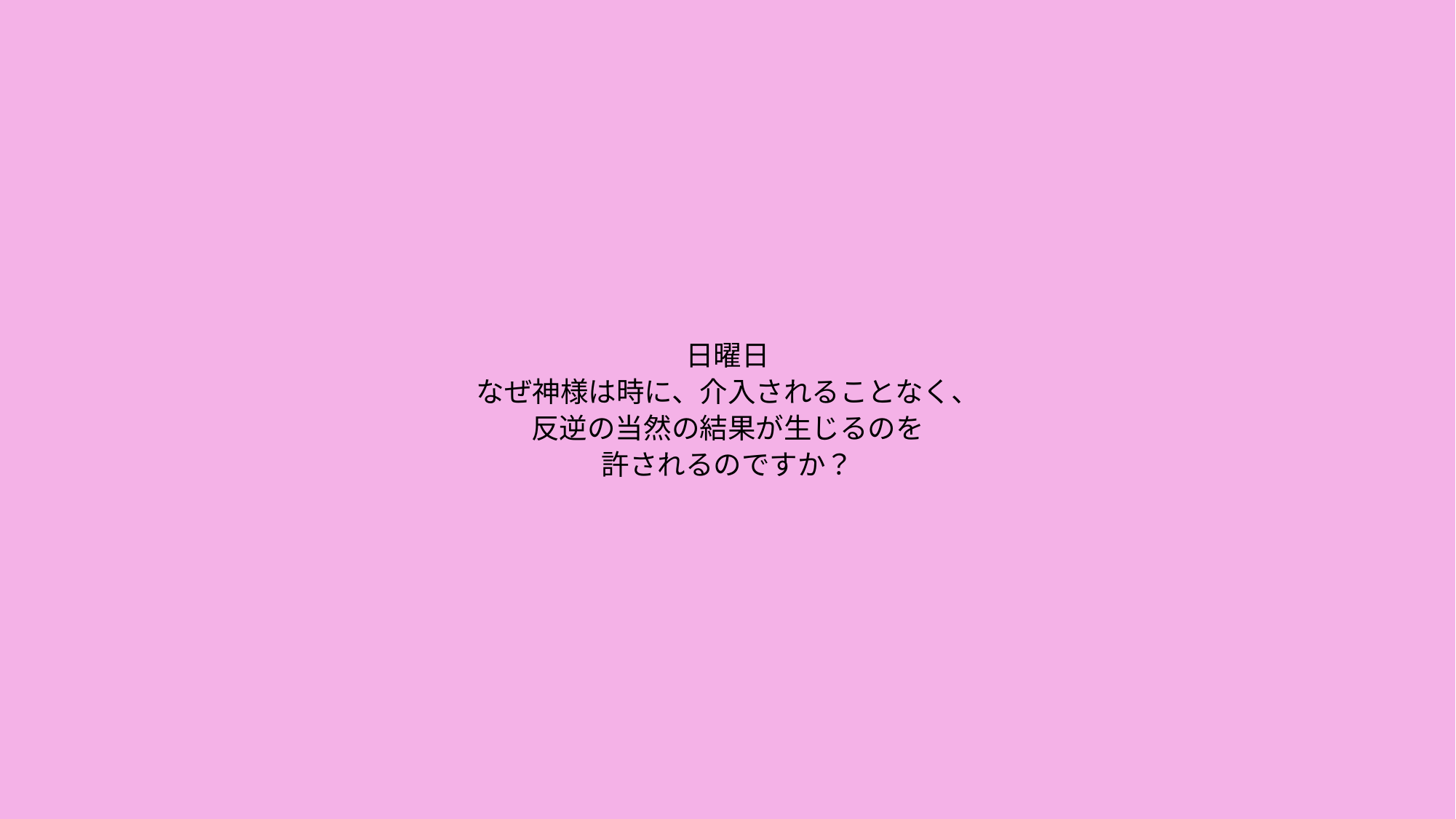

# 日曜日 なぜ神様は時に、介入されることなく、 反逆の当然の結果が生じるのを 許されるのですか？